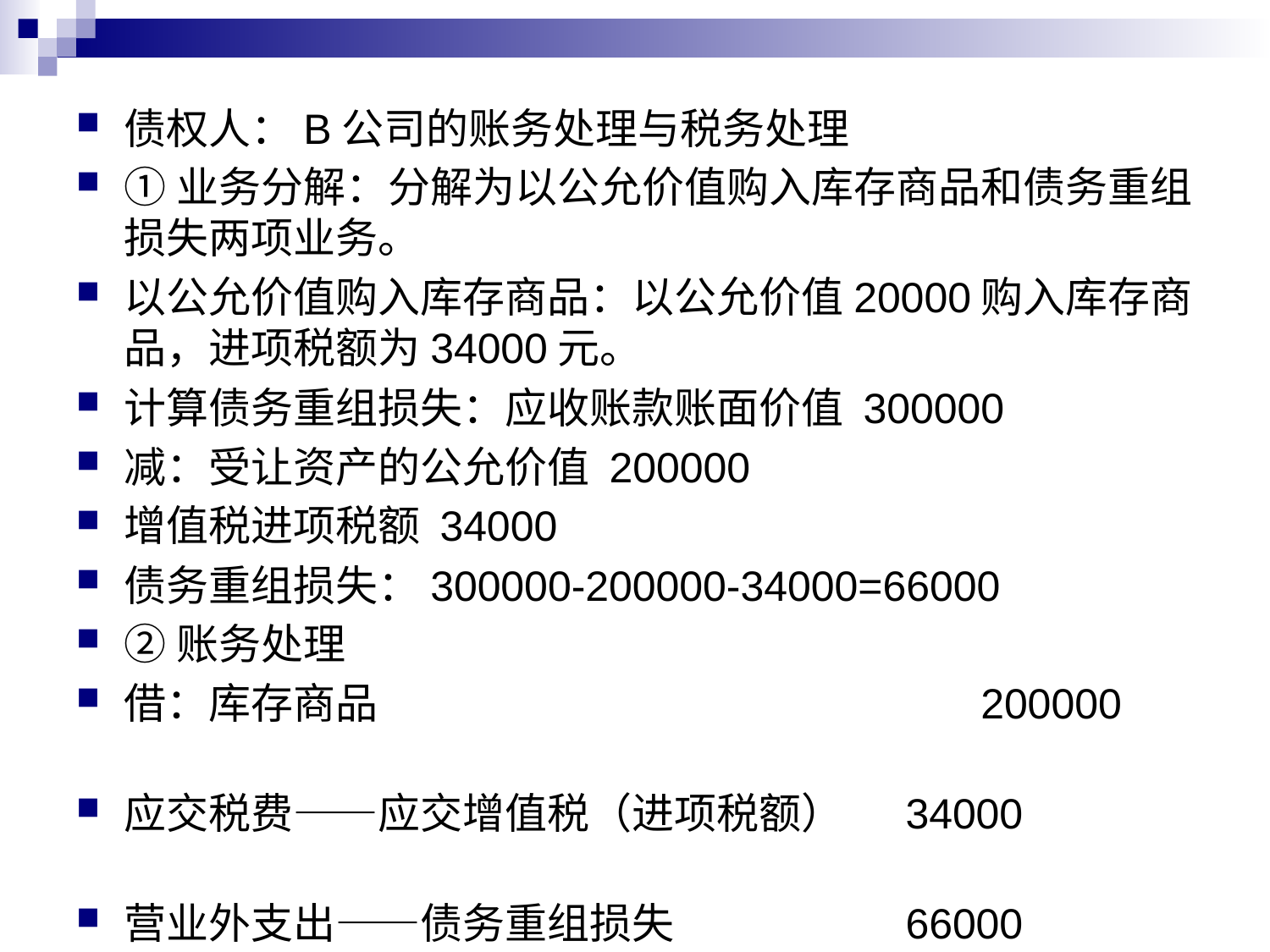

债权人：B公司的账务处理与税务处理
①业务分解：分解为以公允价值购入库存商品和债务重组损失两项业务。
以公允价值购入库存商品：以公允价值20000购入库存商品，进项税额为34000元。
计算债务重组损失：应收账款账面价值 300000
减：受让资产的公允价值 200000
增值税进项税额 34000
债务重组损失：300000-200000-34000=66000
②账务处理
借：库存商品　　　　　　　　　　　　　　200000
应交税费——应交增值税（进项税额）　 34000
营业外支出——债务重组损失　　　　　 66000
贷：应收账款　　　　　 　　　　　　　300000